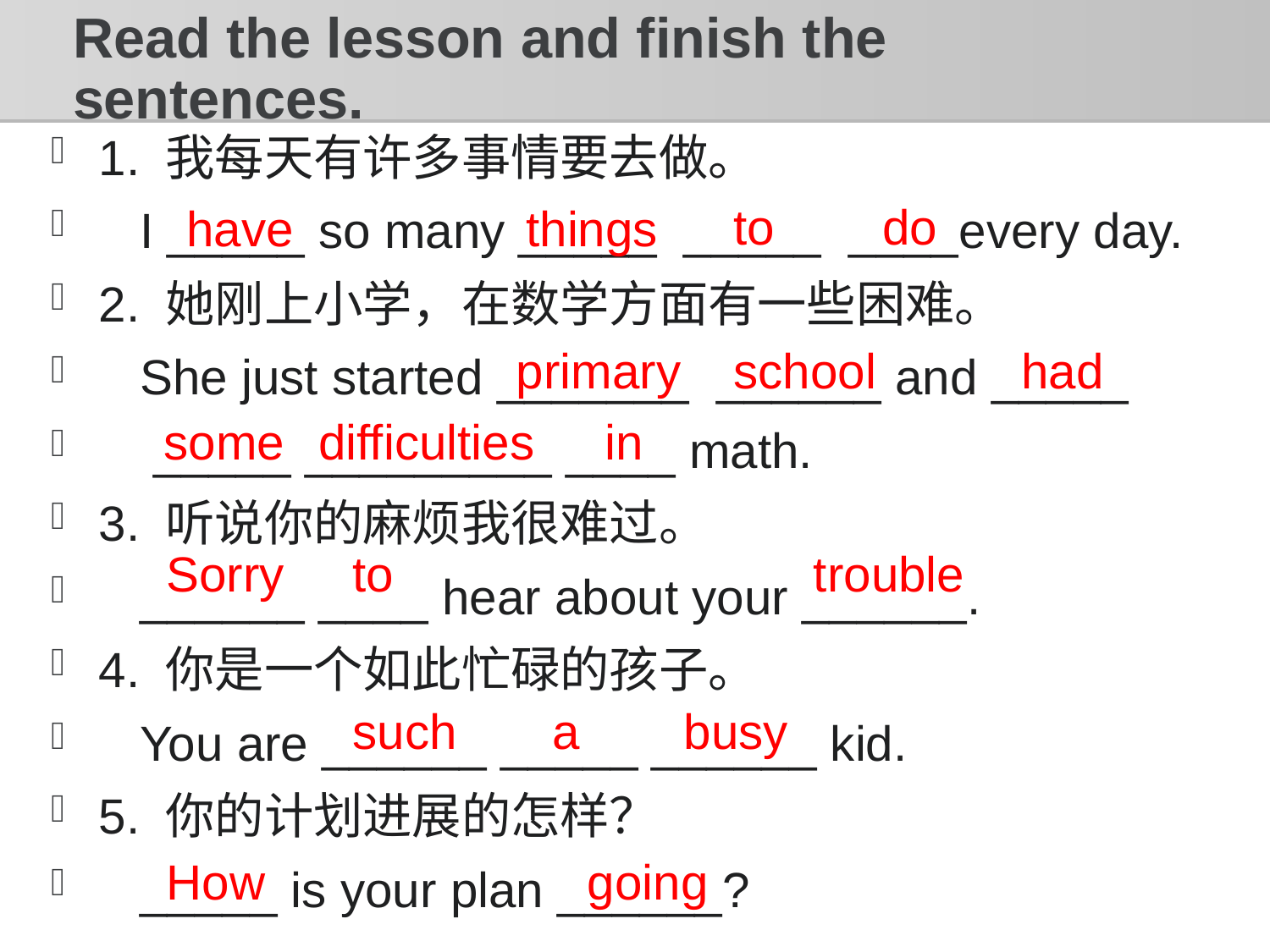

Read the lesson and finish the sentences.
1. 我每天有许多事情要去做。
   I _____ so many _____  _____  ____every day.
2. 她刚上小学，在数学方面有一些困难。
   She just started _______  ______ and _____
    _____ _________ ____ math.
3. 听说你的麻烦我很难过。
   ______ ____ hear about your ______.
4. 你是一个如此忙碌的孩子。
   You are ______ _____ ______ kid.
5. 你的计划进展的怎样？
   _____ is your plan ______?
to
do
have
things
primary
school
had
some
difficulties
in
Sorry
to
trouble
such
a
busy
How
going